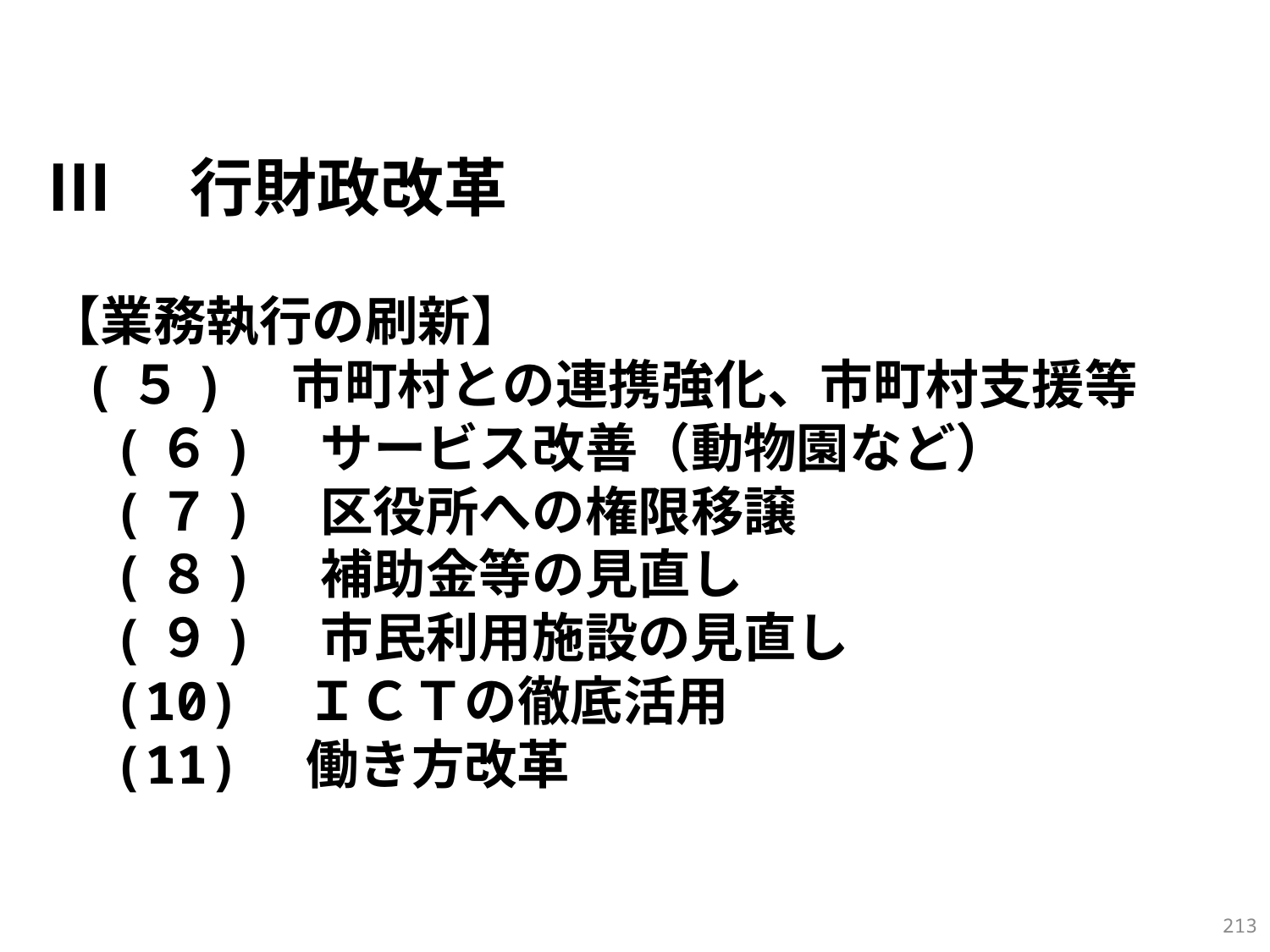

Ⅲ　行財政改革

【業務執行の刷新】
  (５)　市町村との連携強化、市町村支援等
　(６)　サービス改善（動物園など）
　(７)　区役所への権限移譲
　(８)　補助金等の見直し
　(９)　市民利用施設の見直し
　(10)　ＩＣＴの徹底活用
　(11)　働き方改革
213